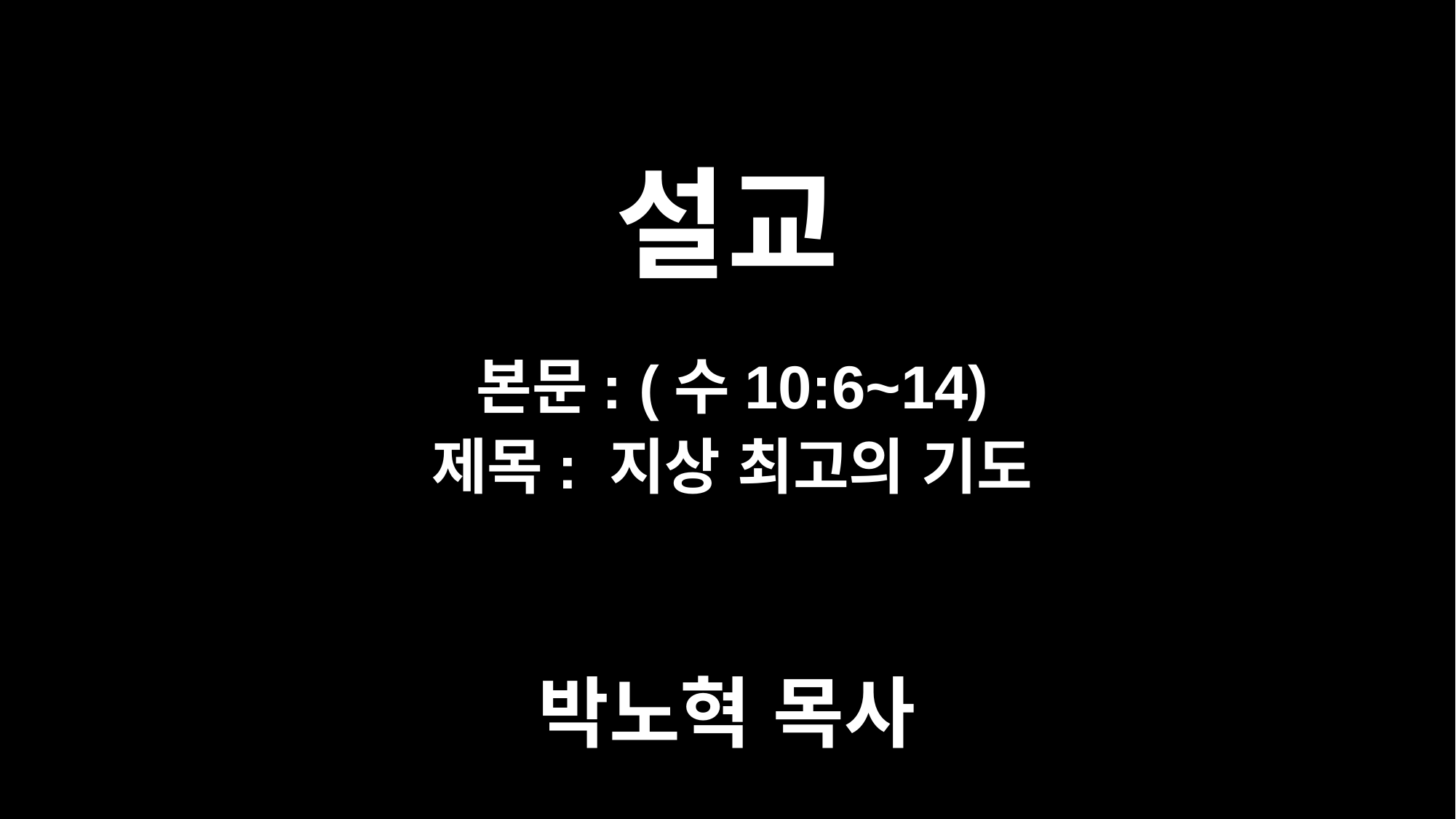

# 설교
본문: (수10:6~14)
제목: 지상 최고의 기도

박노혁 목사